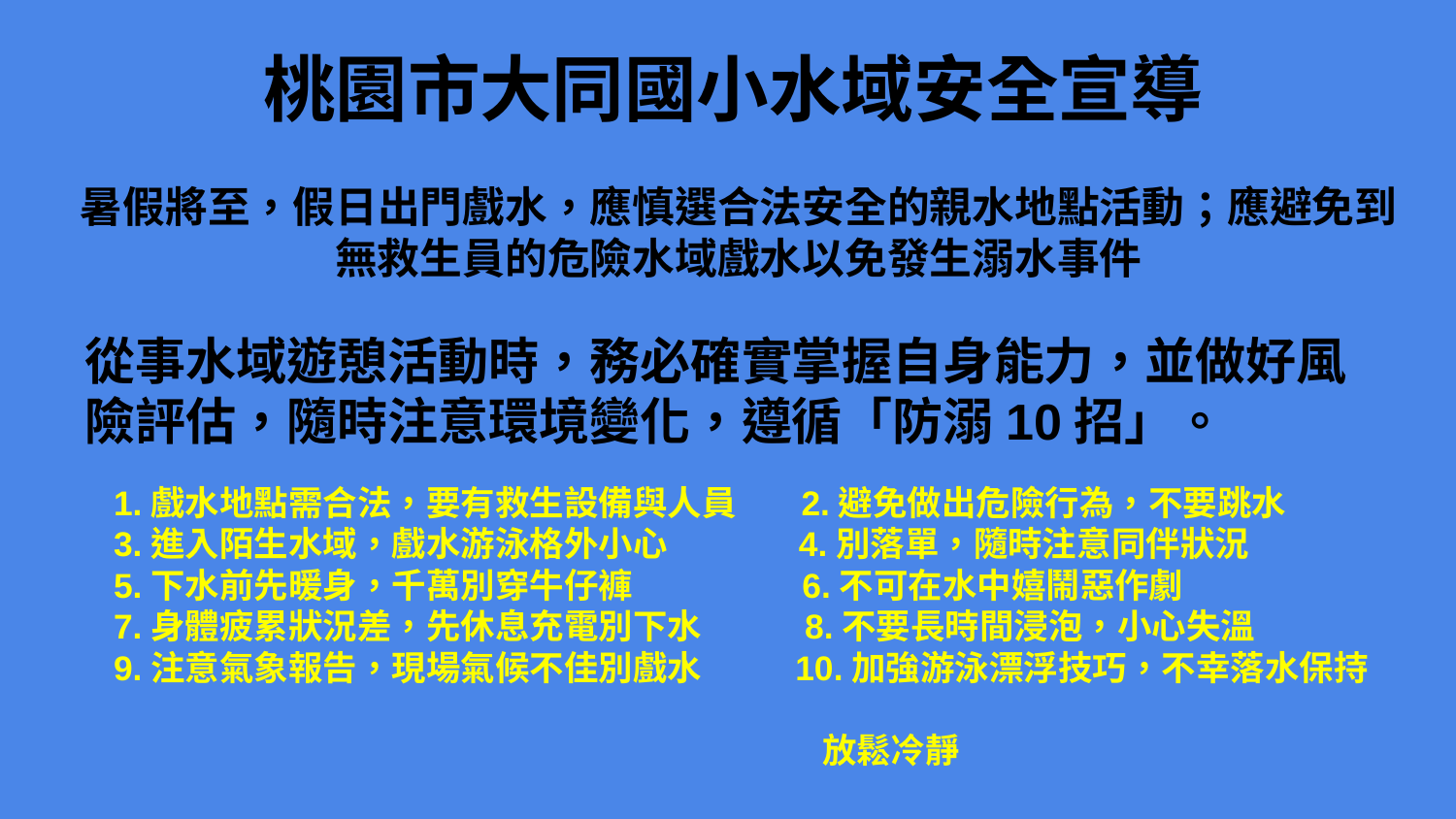

# 桃園市大同國小水域安全宣導
暑假將至，假日出門戲水，應慎選合法安全的親水地點活動；應避免到無救生員的危險水域戲水以免發生溺水事件
從事水域遊憩活動時，務必確實掌握自身能力，並做好風險評估，隨時注意環境變化，遵循「防溺10招」。
1.戲水地點需合法，要有救生設備與人員      2.避免做出危險行為，不要跳水
3.進入陌生水域，戲水游泳格外小心             4.別落單，隨時注意同伴狀況
5.下水前先暖身，千萬別穿牛仔褲                 6.不可在水中嬉鬧惡作劇
7.身體疲累狀況差，先休息充電別下水          8.不要長時間浸泡，小心失溫
9.注意氣象報告，現場氣候不佳別戲水         10.加強游泳漂浮技巧，不幸落水保持
                                                                          放鬆冷靜